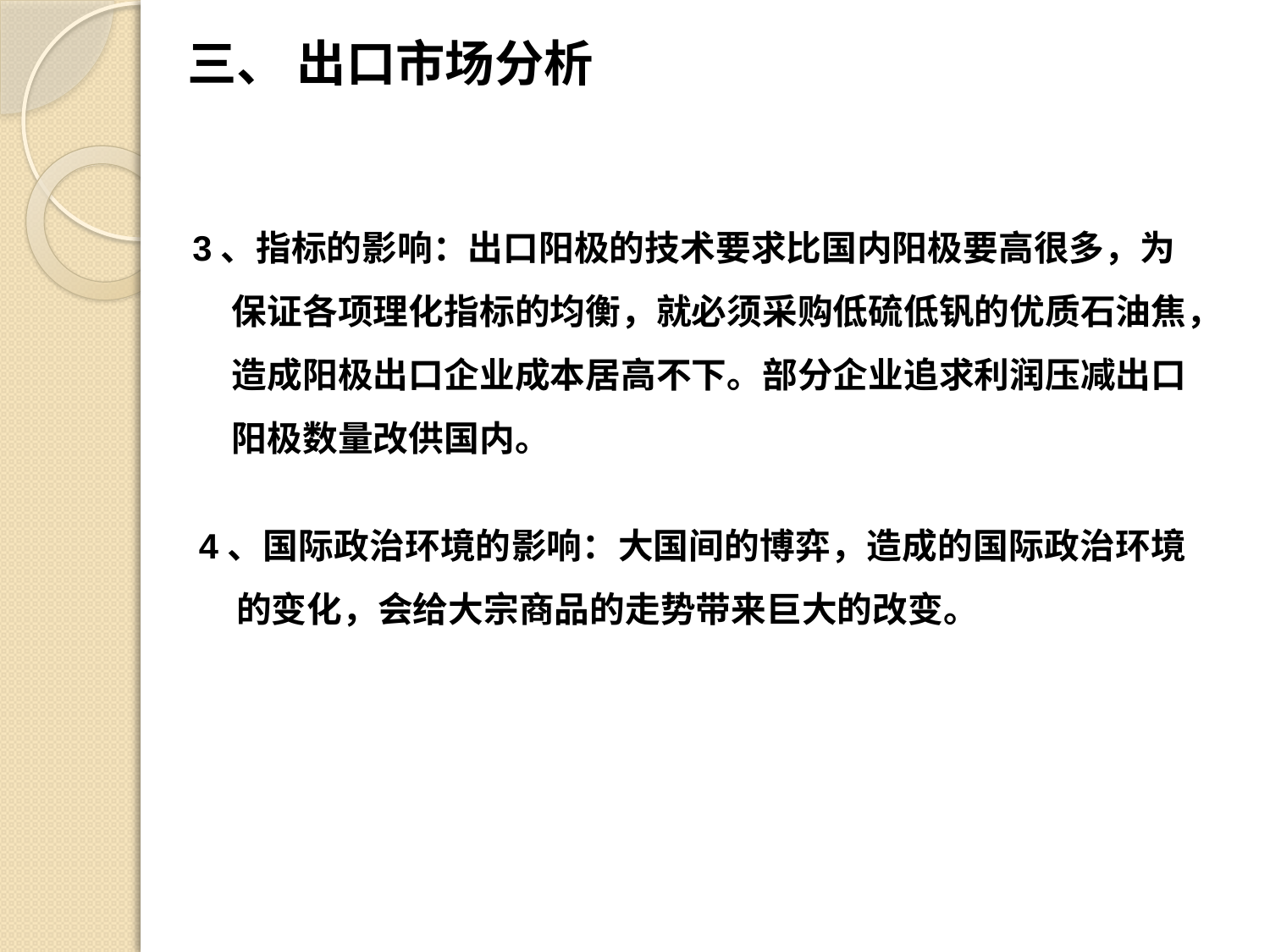

三、 出口市场分析
3、指标的影响：出口阳极的技术要求比国内阳极要高很多，为保证各项理化指标的均衡，就必须采购低硫低钒的优质石油焦，造成阳极出口企业成本居高不下。部分企业追求利润压减出口阳极数量改供国内。

 4、国际政治环境的影响：大国间的博弈，造成的国际政治环境    的变化，会给大宗商品的走势带来巨大的改变。